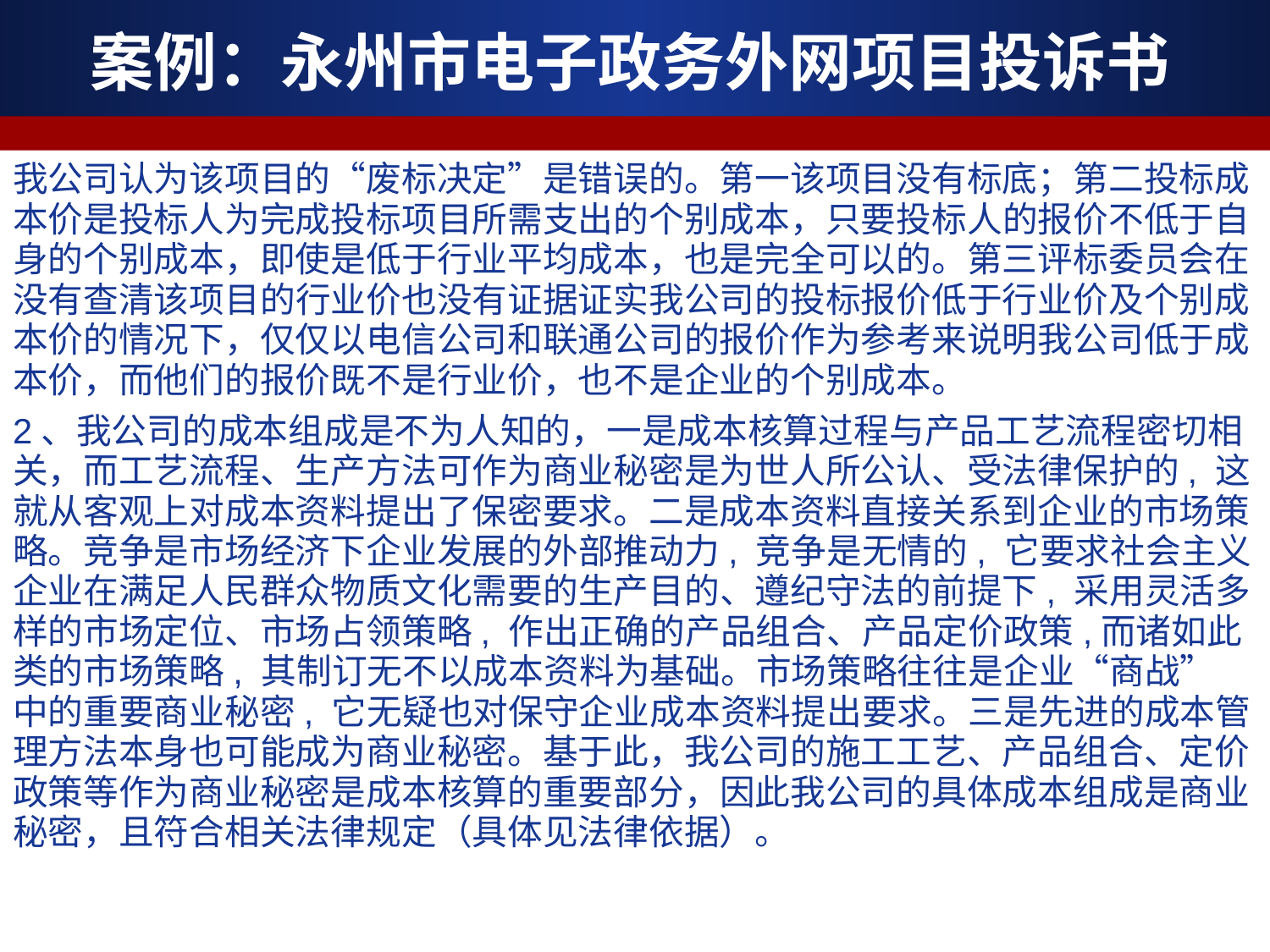

案例：永州市电子政务外网项目投诉书
我公司认为该项目的“废标决定”是错误的。第一该项目没有标底；第二投标成本价是投标人为完成投标项目所需支出的个别成本，只要投标人的报价不低于自身的个别成本，即使是低于行业平均成本，也是完全可以的。第三评标委员会在没有查清该项目的行业价也没有证据证实我公司的投标报价低于行业价及个别成本价的情况下，仅仅以电信公司和联通公司的报价作为参考来说明我公司低于成本价，而他们的报价既不是行业价，也不是企业的个别成本。
2、我公司的成本组成是不为人知的，一是成本核算过程与产品工艺流程密切相关，而工艺流程、生产方法可作为商业秘密是为世人所公认、受法律保护的, 这就从客观上对成本资料提出了保密要求。二是成本资料直接关系到企业的市场策略。竞争是市场经济下企业发展的外部推动力, 竞争是无情的, 它要求社会主义企业在满足人民群众物质文化需要的生产目的、遵纪守法的前提下, 采用灵活多样的市场定位、市场占领策略, 作出正确的产品组合、产品定价政策,而诸如此类的市场策略, 其制订无不以成本资料为基础。市场策略往往是企业“商战” 中的重要商业秘密, 它无疑也对保守企业成本资料提出要求。三是先进的成本管理方法本身也可能成为商业秘密。基于此，我公司的施工工艺、产品组合、定价政策等作为商业秘密是成本核算的重要部分，因此我公司的具体成本组成是商业秘密，且符合相关法律规定（具体见法律依据）。